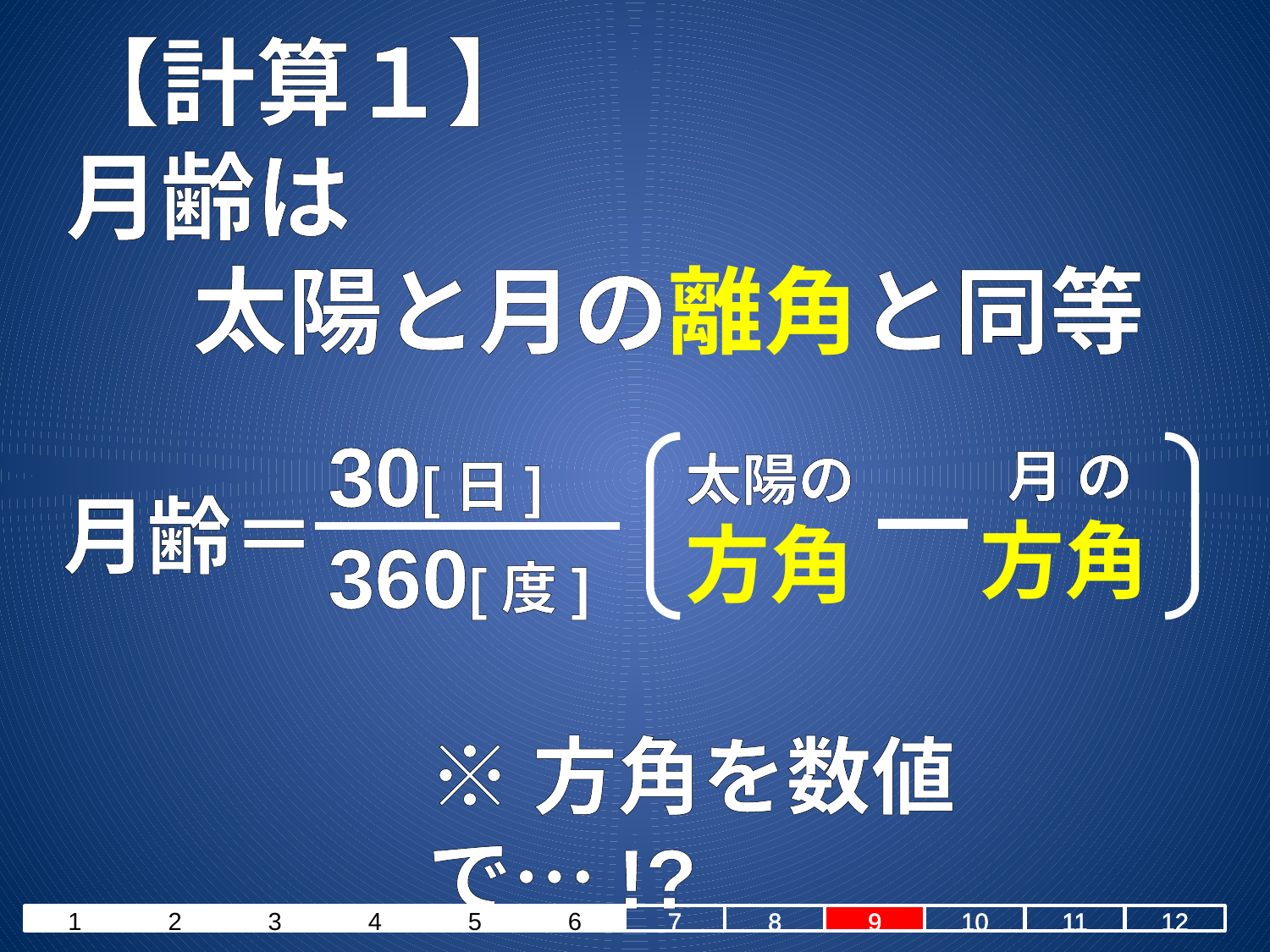

# 【計算１】 月齢は 太陽と月の離角と同等
30[日]
360[度]
 月 の
方角

太陽の
方角
月齢＝

※方角を数値で…!?
1
2
3
4
5
6
7
8
9
10
11
12